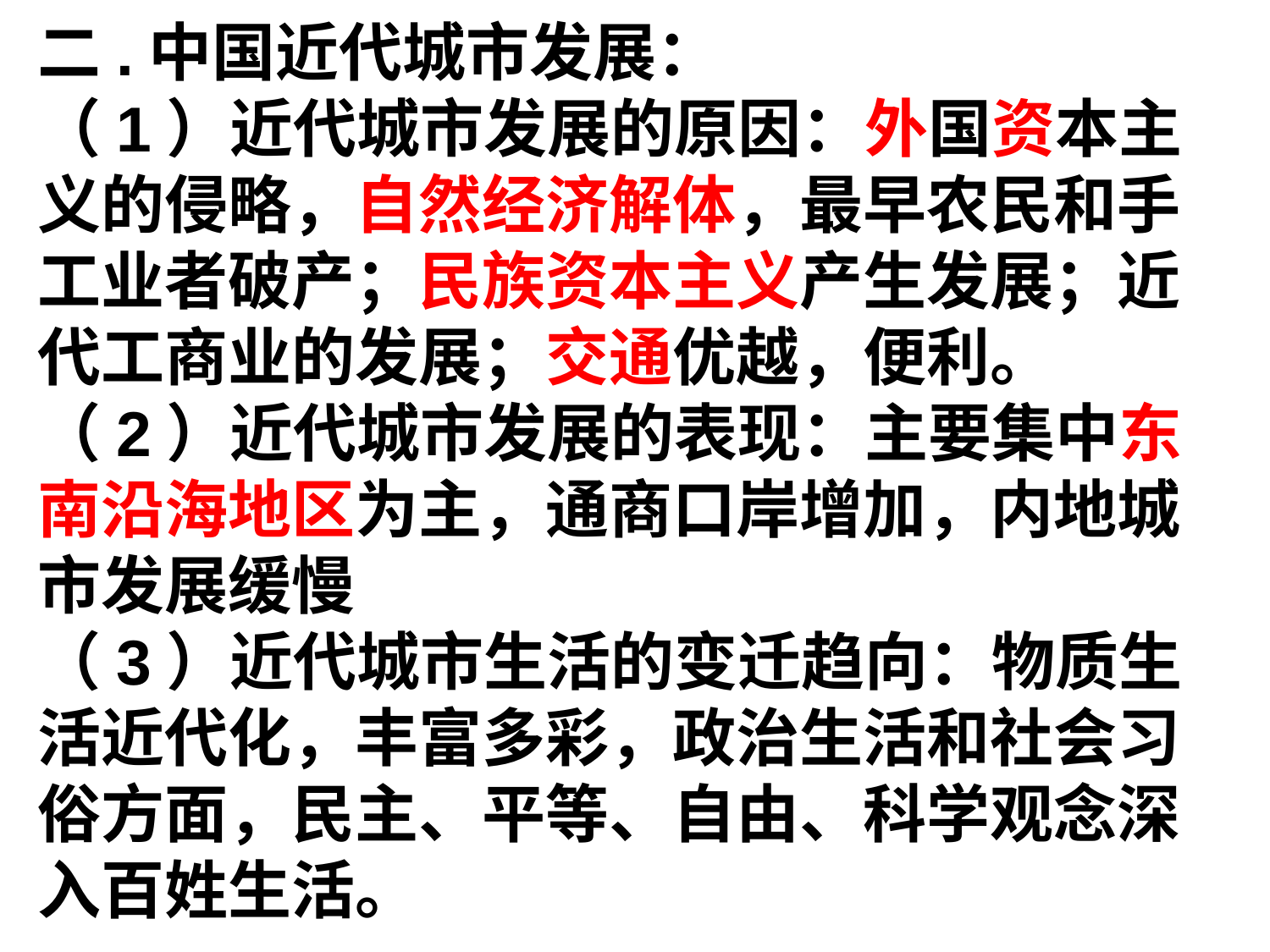

二.中国近代城市发展：
（1）近代城市发展的原因：外国资本主义的侵略，自然经济解体，最早农民和手工业者破产；民族资本主义产生发展；近代工商业的发展；交通优越，便利。
（2）近代城市发展的表现：主要集中东南沿海地区为主，通商口岸增加，内地城市发展缓慢
（3）近代城市生活的变迁趋向：物质生活近代化，丰富多彩，政治生活和社会习俗方面，民主、平等、自由、科学观念深入百姓生活。